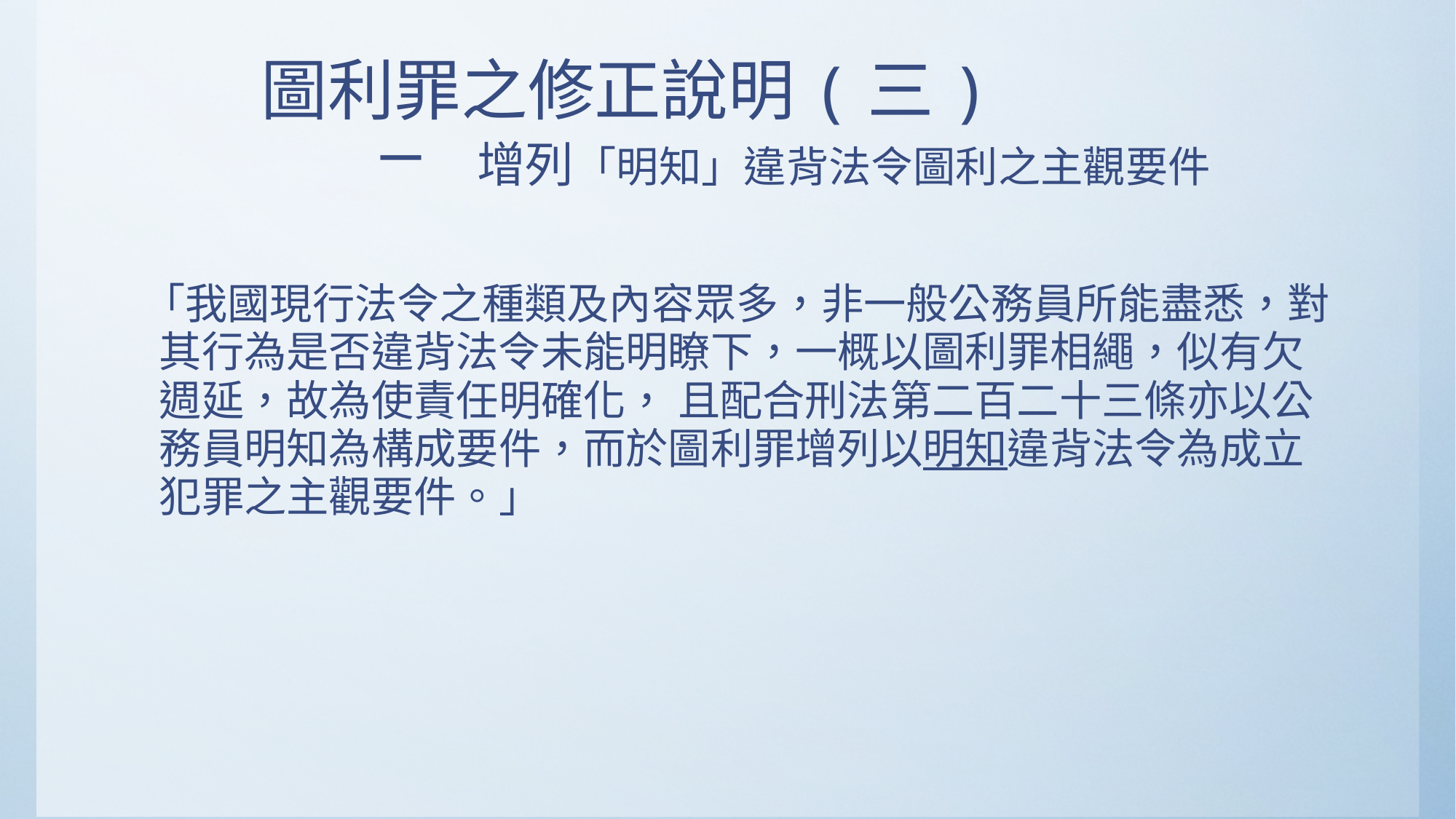

圖利罪之修正說明(三)
   ─ 增列「明知」違背法令圖利之主觀要件

 「我國現行法令之種類及內容眾多，非一般公務員所能盡悉，對其行為是否違背法令未能明瞭下，一概以圖利罪相繩，似有欠週延，故為使責任明確化， 且配合刑法第二百二十三條亦以公務員明知為構成要件，而於圖利罪增列以明知違背法令為成立犯罪之主觀要件。」